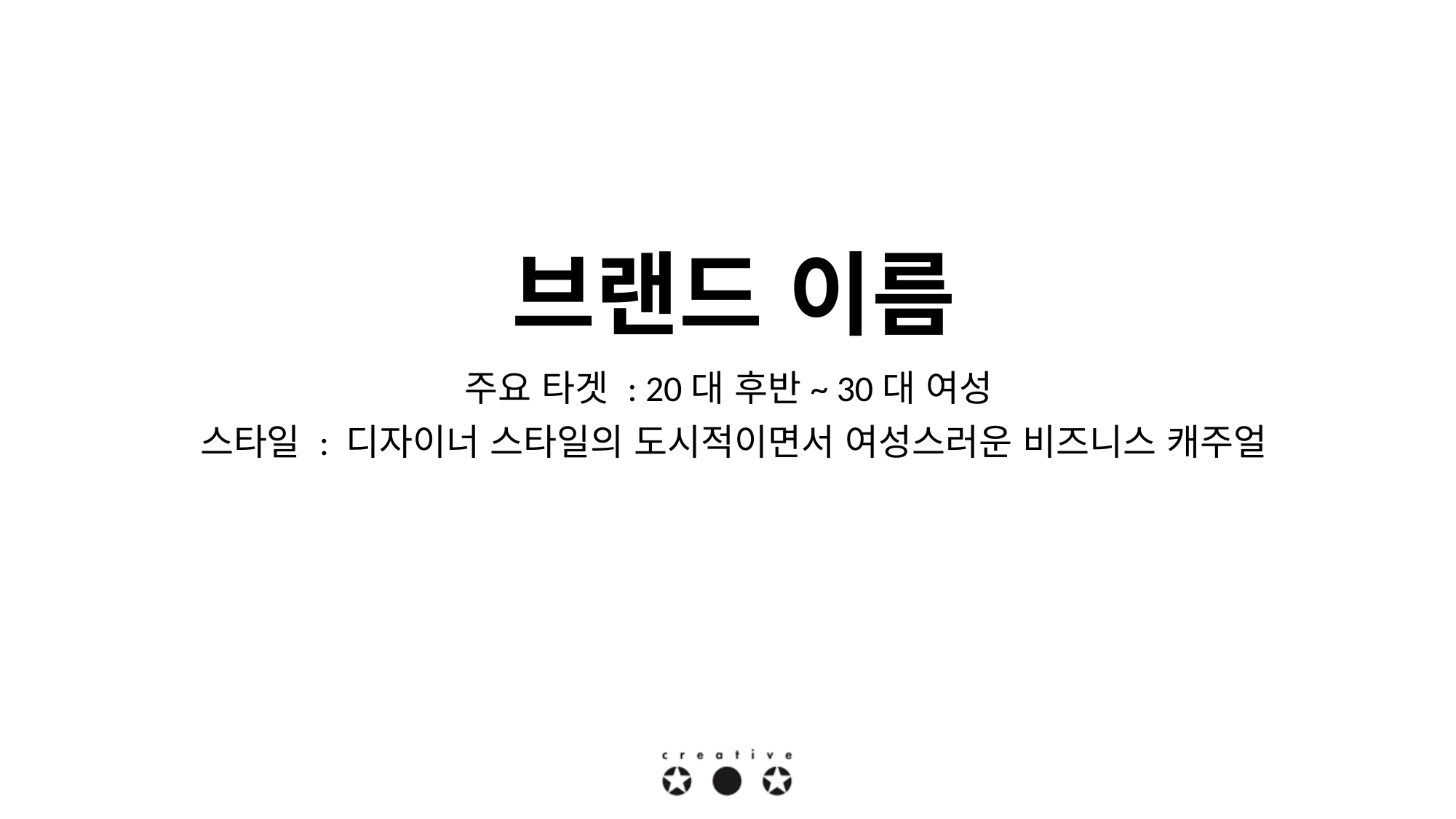

# 브랜드 이름
주요 타겟 : 20대 후반~ 30대 여성
스타일 : 디자이너 스타일의 도시적이면서 여성스러운 비즈니스 캐주얼